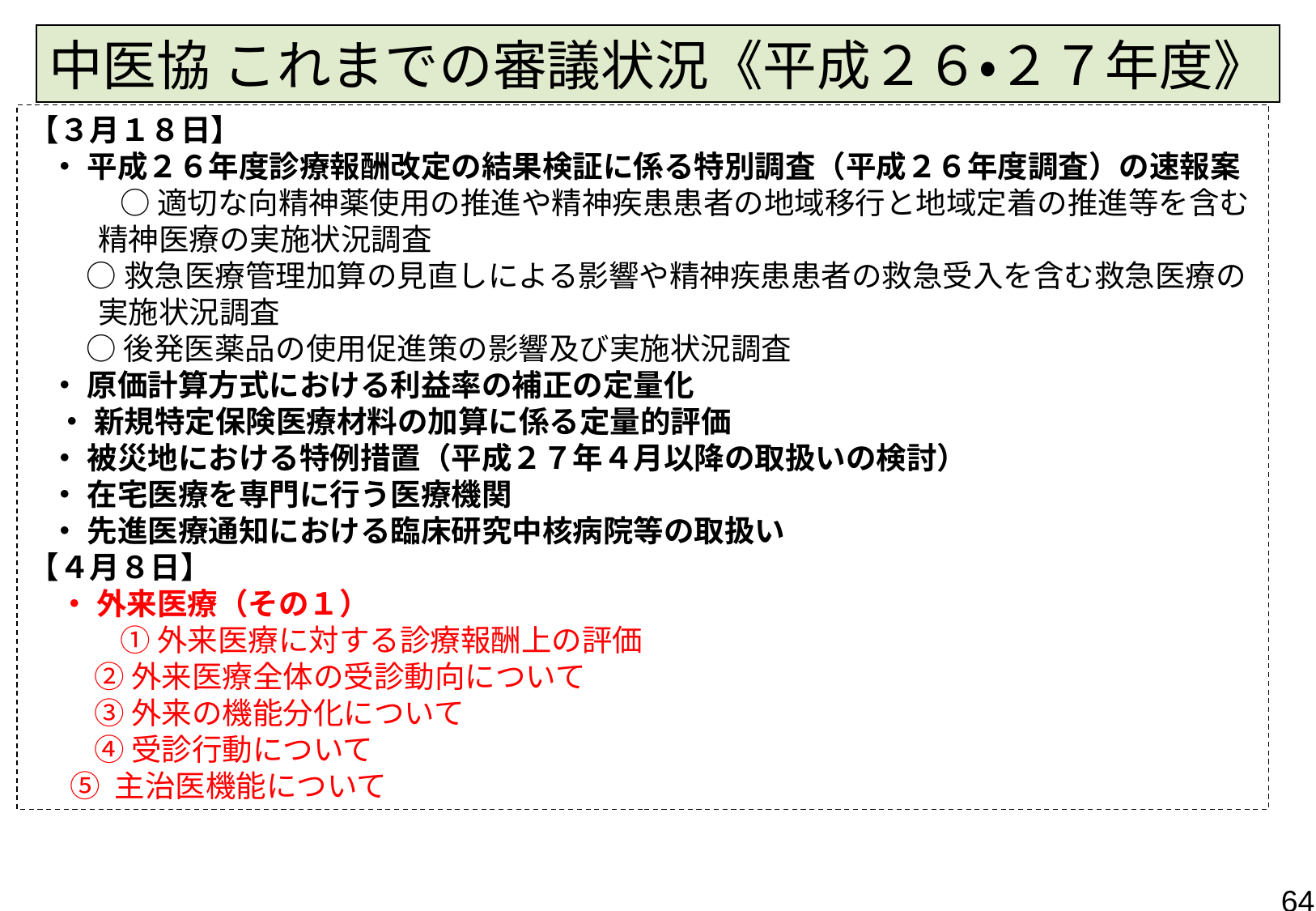

中医協 これまでの審議状況《平成２６・２７年度》
【３月１８日】
  ・ 平成２６年度診療報酬改定の結果検証に係る特別調査（平成２６年度調査）の速報案
　　　○ 適切な向精神薬使用の推進や精神疾患患者の地域移行と地域定着の推進等を含む
         精神医療の実施状況調査
　    ○ 救急医療管理加算の見直しによる影響や精神疾患患者の救急受入を含む救急医療の
         実施状況調査
　    ○ 後発医薬品の使用促進策の影響及び実施状況調査
  ・ 原価計算方式における利益率の補正の定量化
   ・ 新規特定保険医療材料の加算に係る定量的評価
  ・ 被災地における特例措置（平成２７年４月以降の取扱いの検討）
  ・ 在宅医療を専門に行う医療機関
  ・ 先進医療通知における臨床研究中核病院等の取扱い
【４月８日】
　・ 外来医療（その１）
　　　① 外来医療に対する診療報酬上の評価
    　② 外来医療全体の受診動向について
    　③ 外来の機能分化について
    　④ 受診行動について
      ⑤ 主治医機能について
64